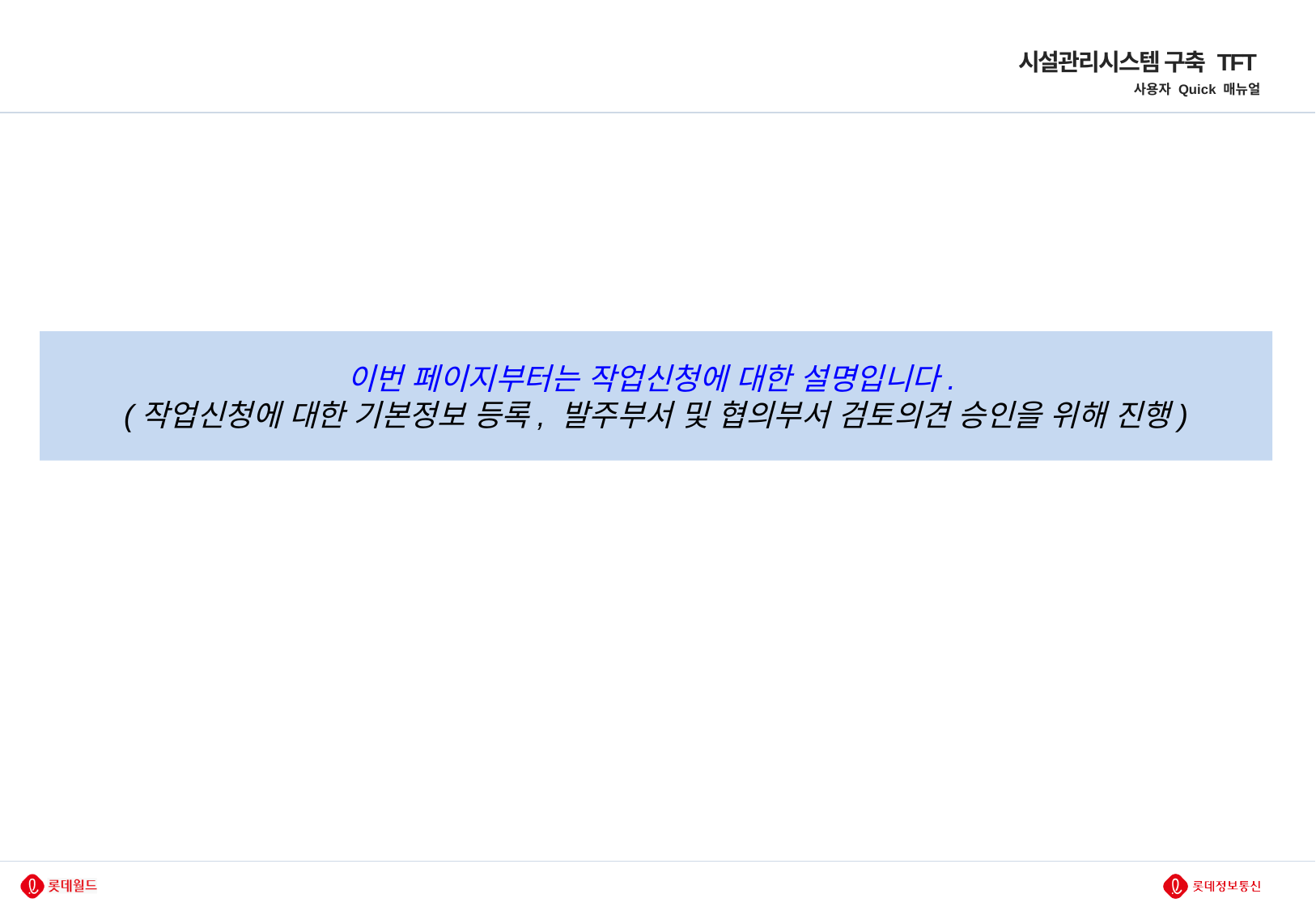

시설관리시스템 구축 TFT
사용자 Quick 매뉴얼
이번 페이지부터는 작업신청에 대한 설명입니다.
(작업신청에 대한 기본정보 등록, 발주부서 및 협의부서 검토의견 승인을 위해 진행)